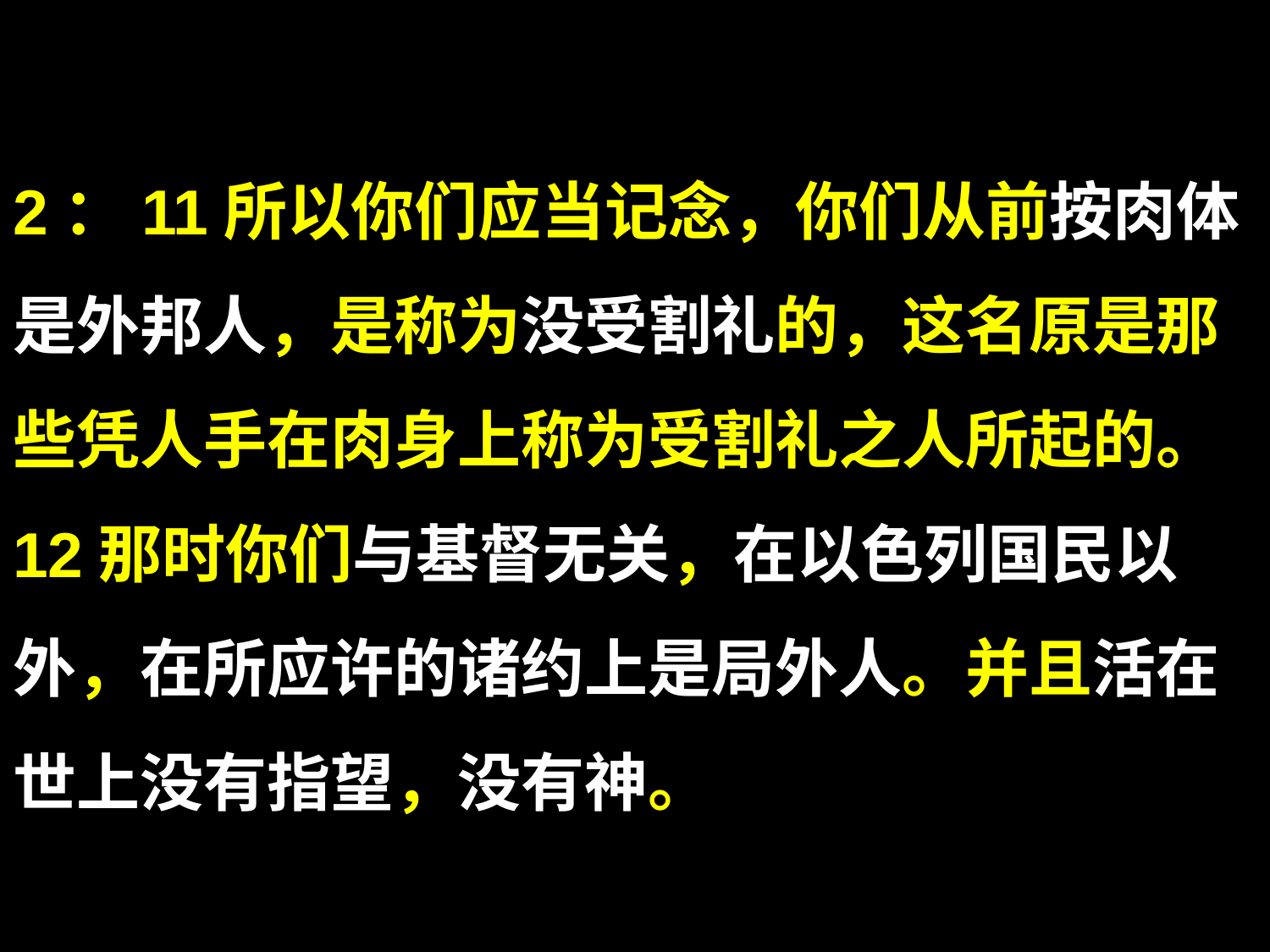

2：11所以你们应当记念，你们从前按肉体是外邦人，是称为没受割礼的，这名原是那些凭人手在肉身上称为受割礼之人所起的。12那时你们与基督无关，在以色列国民以外，在所应许的诸约上是局外人。并且活在世上没有指望，没有神。